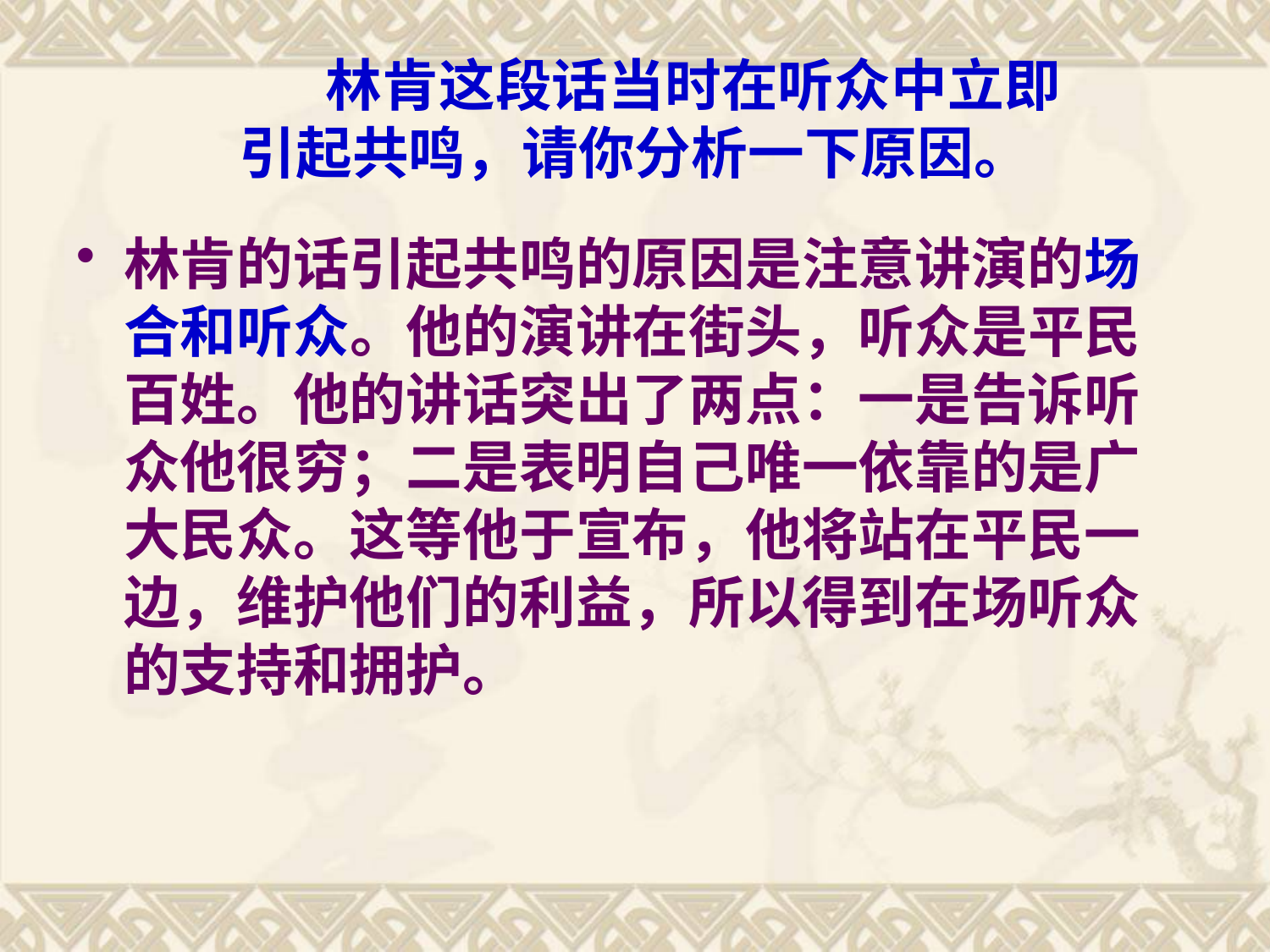

# 林肯这段话当时在听众中立即 引起共鸣，请你分析一下原因。
林肯的话引起共鸣的原因是注意讲演的场合和听众。他的演讲在街头，听众是平民百姓。他的讲话突出了两点：一是告诉听众他很穷；二是表明自己唯一依靠的是广大民众。这等他于宣布，他将站在平民一边，维护他们的利益，所以得到在场听众的支持和拥护。